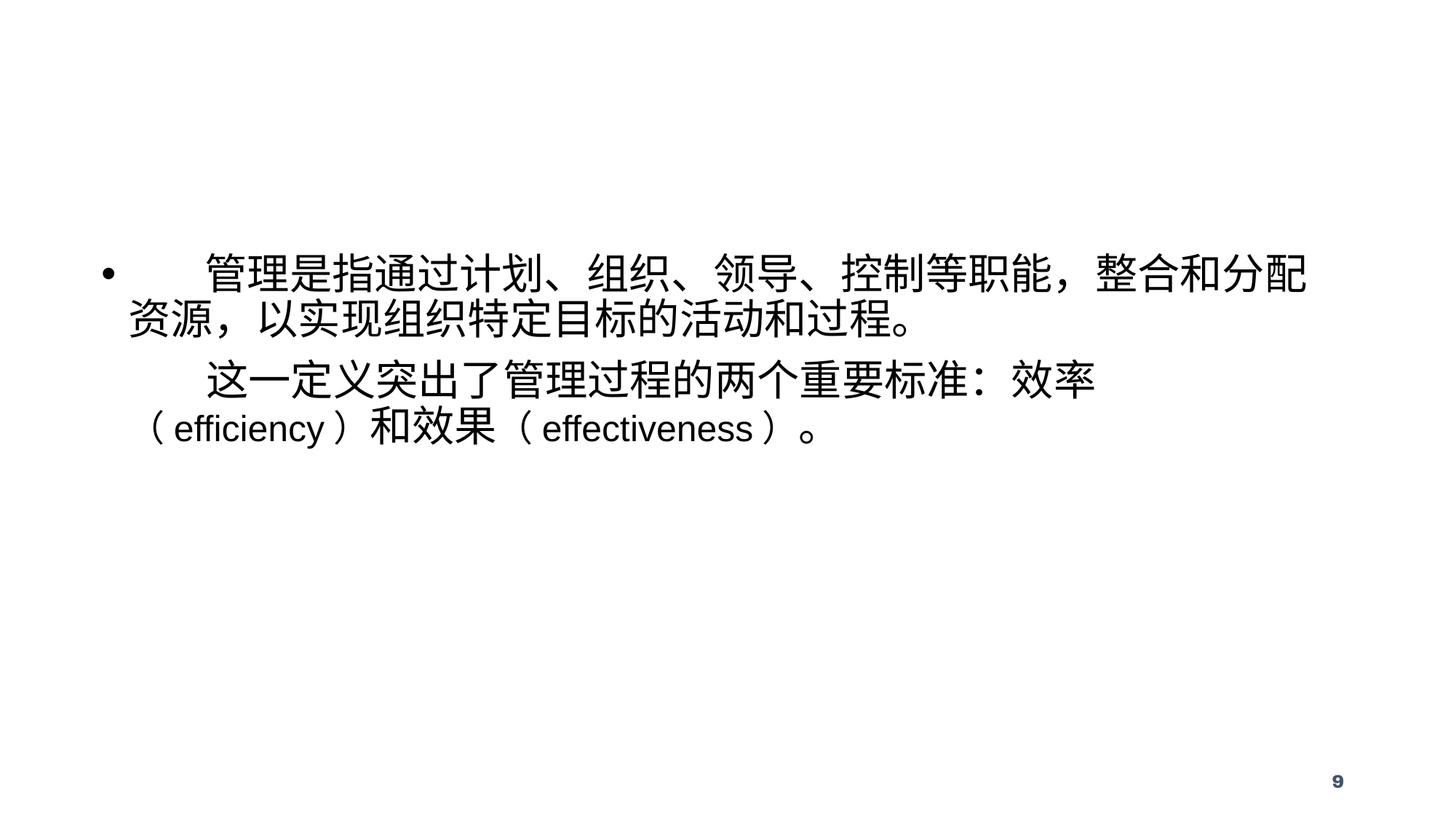

管理是指通过计划、组织、领导、控制等职能，整合和分配资源，以实现组织特定目标的活动和过程。
          这一定义突出了管理过程的两个重要标准：效率（efficiency）和效果（effectiveness）。
9